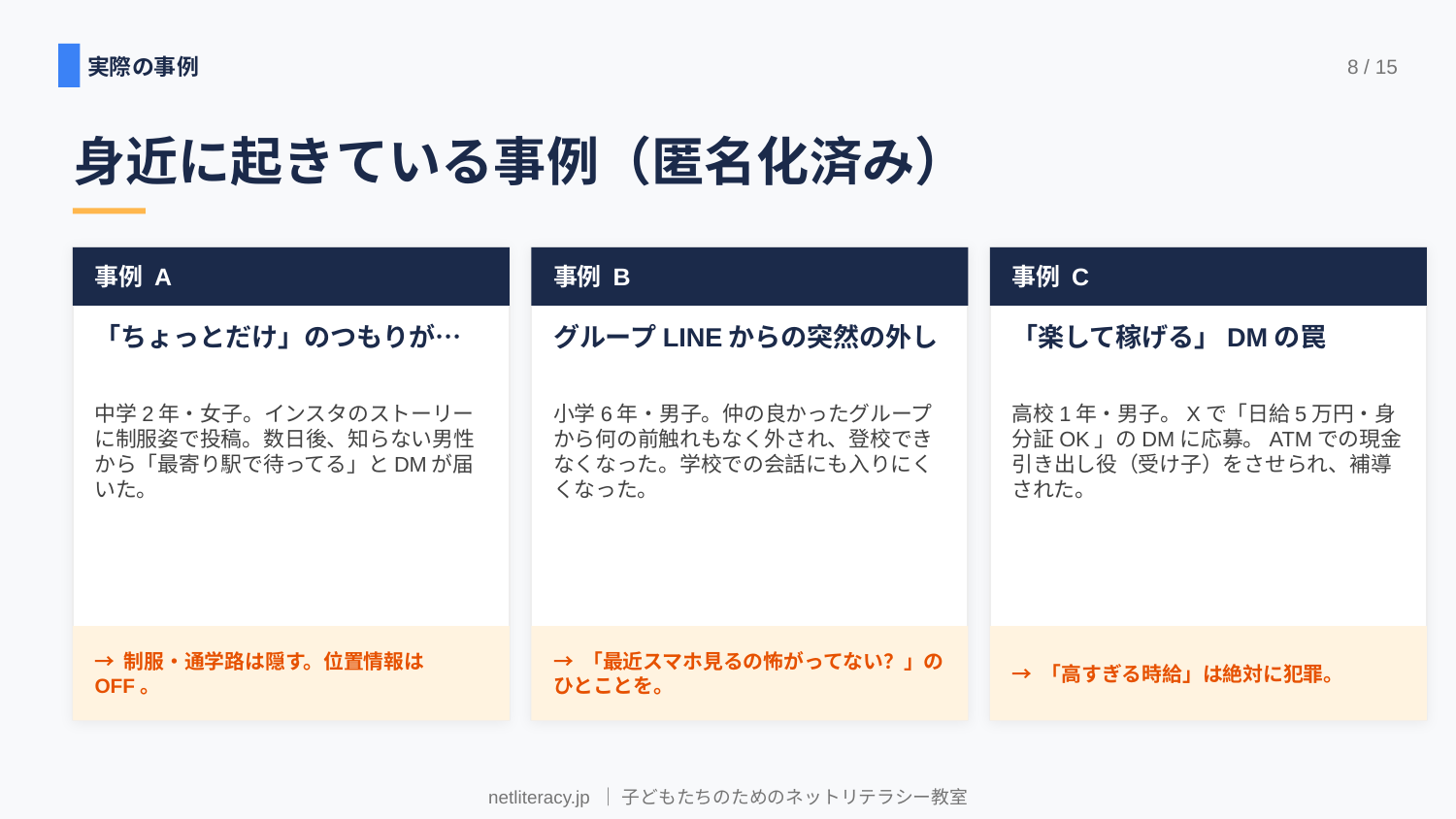

実際の事例
8 / 15

身近に起きている事例（匿名化済み）

事例 A

事例 B

事例 C
「ちょっとだけ」のつもりが…
グループLINEからの突然の外し
「楽して稼げる」DMの罠
中学2年・女子。インスタのストーリーに制服姿で投稿。数日後、知らない男性から「最寄り駅で待ってる」とDMが届いた。
小学6年・男子。仲の良かったグループから何の前触れもなく外され、登校できなくなった。学校での会話にも入りにくくなった。
高校1年・男子。Xで「日給5万円・身分証OK」のDMに応募。ATMでの現金引き出し役（受け子）をさせられ、補導された。

→ 制服・通学路は隠す。位置情報はOFF。

→ 「最近スマホ見るの怖がってない？」のひとことを。

→ 「高すぎる時給」は絶対に犯罪。
netliteracy.jp ｜ 子どもたちのためのネットリテラシー教室